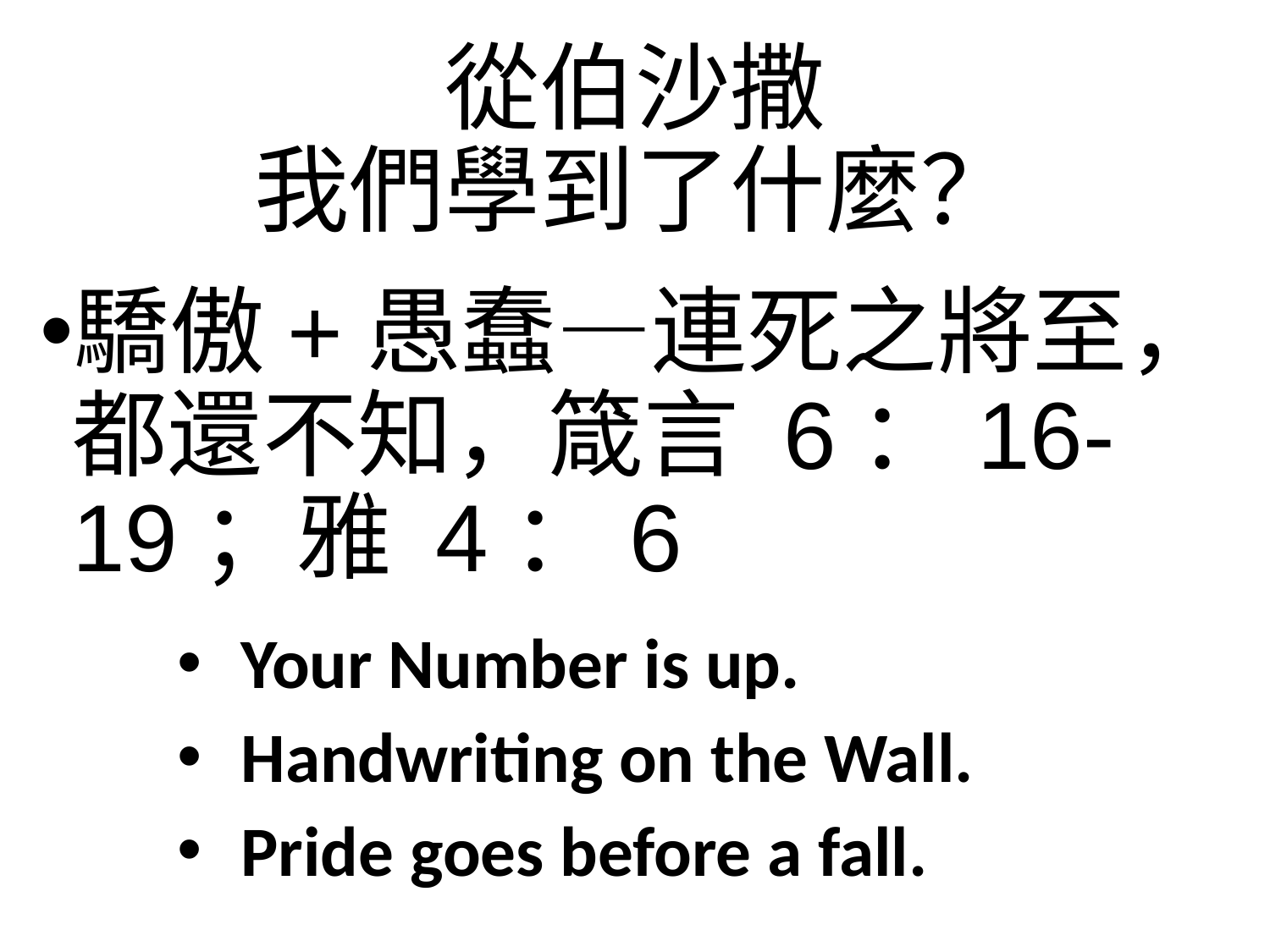

# 從伯沙撒 我們學到了什麼？
驕傲+愚蠢—連死之將至，都還不知，箴言 6：16-19；雅 4：6

 Your Number is up.
 Handwriting on the Wall.
  Pride goes before a fall.